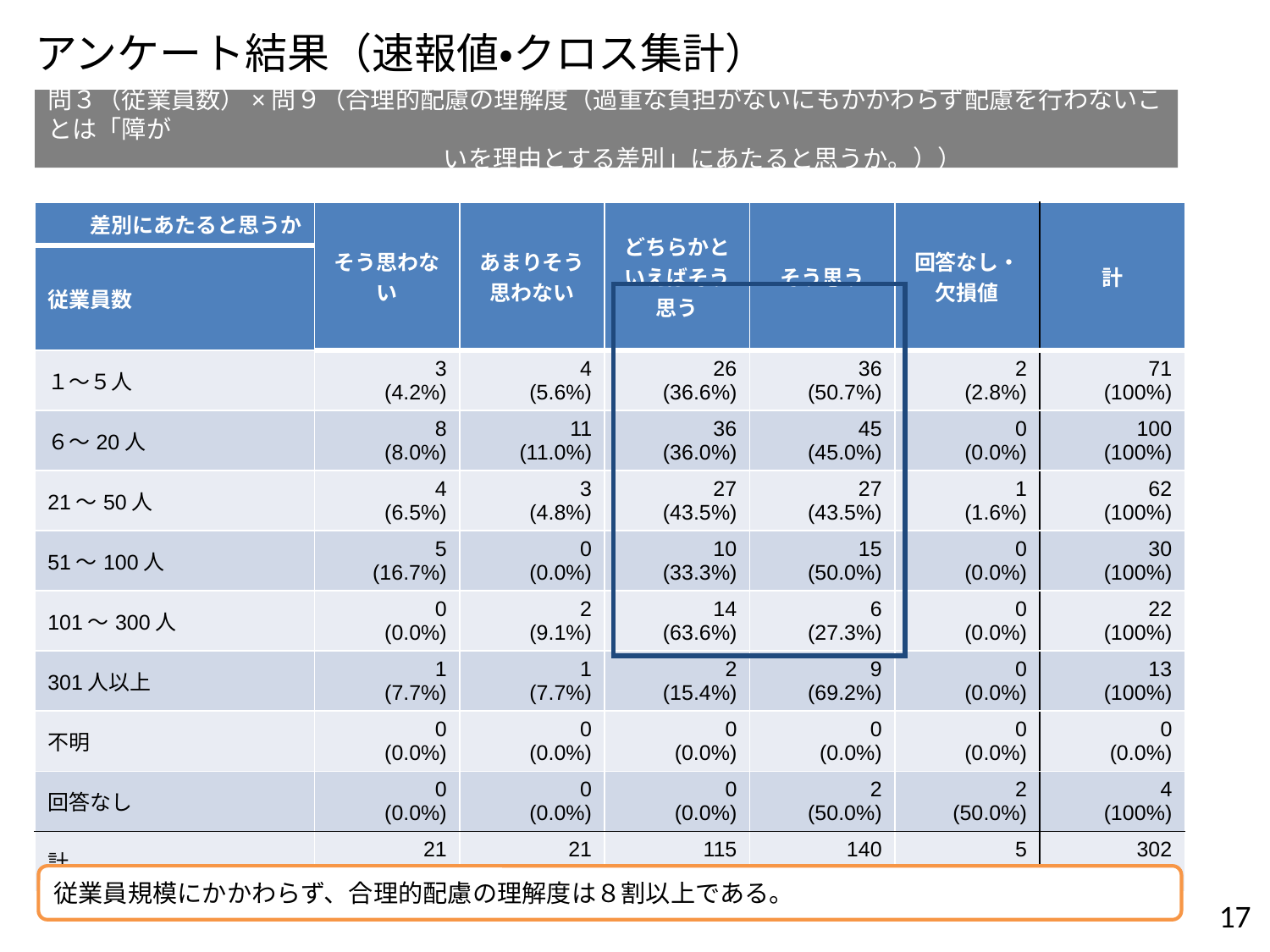

アンケート結果（速報値・クロス集計）

問３（従業員数）×問９（合理的配慮の理解度（過重な負担がないにもかかわらず配慮を行わないことは「障が
　　　　　　　　　　　　　　　　いを理由とする差別」にあたると思うか。））
| 差別にあたると思うか | そう思わない | あまりそう思わない | どちらかといえばそう思う | そう思う | 回答なし・ 欠損値 | 計 |
| --- | --- | --- | --- | --- | --- | --- |
| 従業員数 |  |  |  |  |  |  |
| １～５人 | 3 (4.2%) | 4 (5.6%) | 26 (36.6%) | 36 (50.7%) | 2 (2.8%) | 71 (100%) |
| ６～20人 | 8 (8.0%) | 11 (11.0%) | 36 (36.0%) | 45 (45.0%) | 0 (0.0%) | 100 (100%) |
| 21～50人 | 4 (6.5%) | 3 (4.8%) | 27 (43.5%) | 27 (43.5%) | 1 (1.6%) | 62 (100%) |
| 51～100人 | 5 (16.7%) | 0 (0.0%) | 10 (33.3%) | 15 (50.0%) | 0 (0.0%) | 30 (100%) |
| 101～300人 | 0 (0.0%) | 2 (9.1%) | 14 (63.6%) | 6 (27.3%) | 0 (0.0%) | 22 (100%) |
| 301人以上 | 1 (7.7%) | 1 (7.7%) | 2 (15.4%) | 9 (69.2%) | 0 (0.0%) | 13 (100%) |
| 不明 | 0 (0.0%) | 0 (0.0%) | 0 (0.0%) | 0 (0.0%) | 0 (0.0%) | 0 (0.0%) |
| 回答なし | 0 (0.0%) | 0 (0.0%) | 0 (0.0%) | 2 (50.0%) | 2 (50.0%) | 4 (100%) |
| 計 | 21 (7.0%) | 21 (7.0%) | 115 (38.1%) | 140 (46.4%) | 5 (1.7%) | 302 (100%) |
|  |
| --- |
従業員規模にかかわらず、合理的配慮の理解度は８割以上である。
17